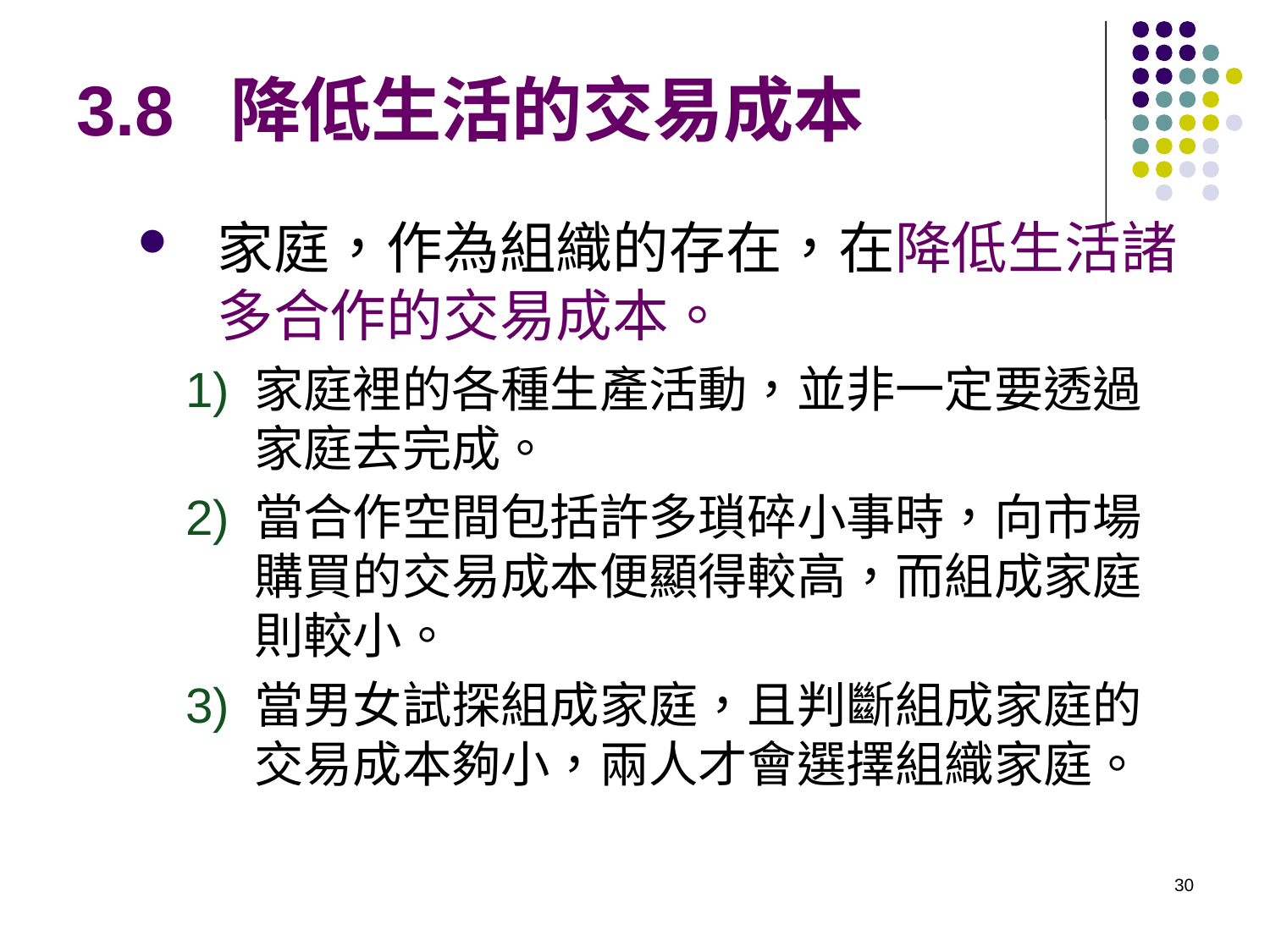

# 3.8  降低生活的交易成本
家庭，作為組織的存在，在降低生活諸多合作的交易成本。
家庭裡的各種生產活動，並非一定要透過家庭去完成。
當合作空間包括許多瑣碎小事時，向市場購買的交易成本便顯得較高，而組成家庭則較小。
當男女試探組成家庭，且判斷組成家庭的交易成本夠小，兩人才會選擇組織家庭。
30